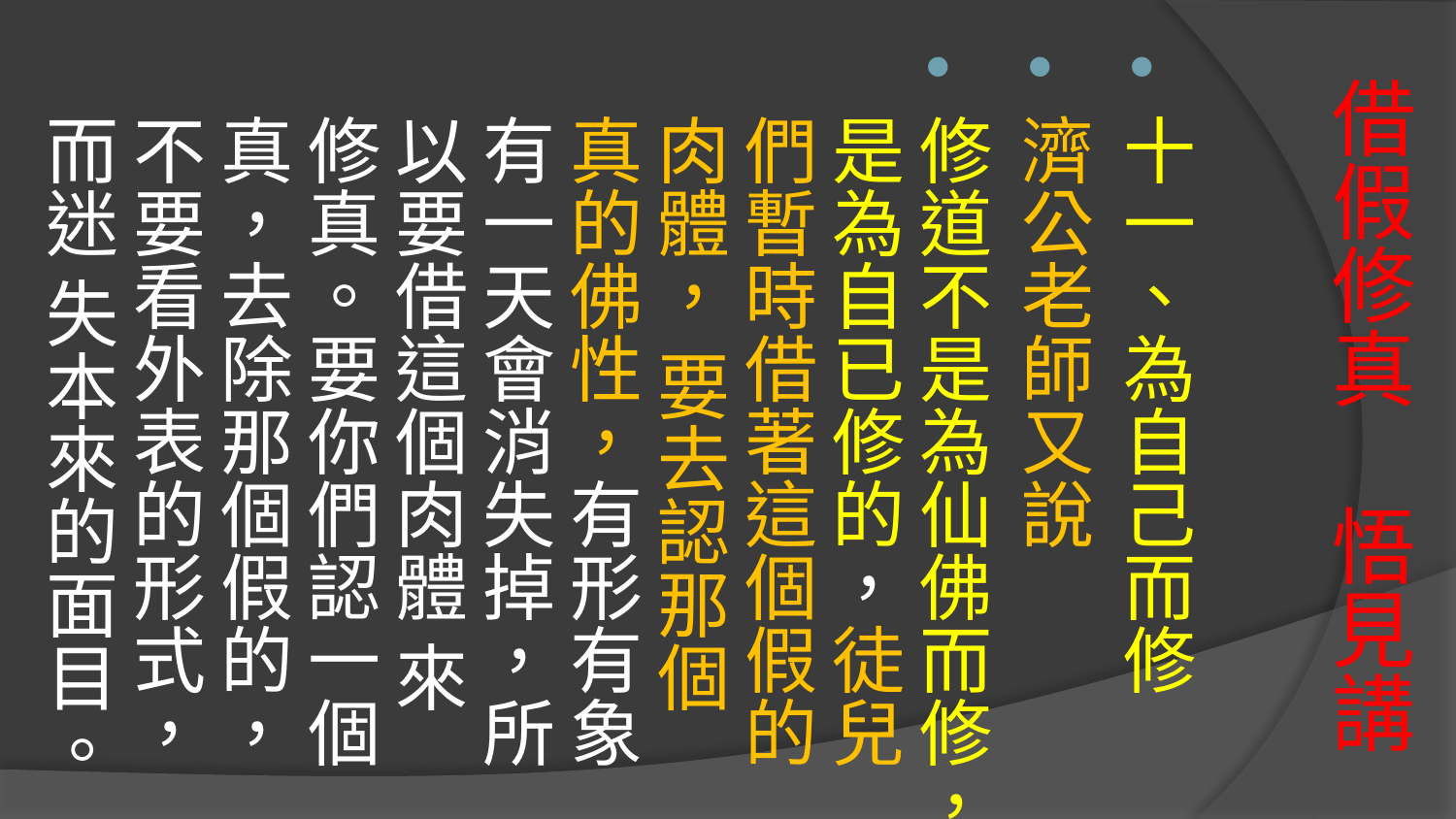

十一、為自己而修
濟公老師又說
修道不是為仙佛而修，是為自已修的，徒兒們暫時借著這個假的肉體， 要去認那個真的佛性，有形有象有一天會消失掉，所以要借這個肉體 來修真。要你們認一個真，去除那個假的，不要看外表的形式，而迷 失本來的面目。
# 借假修真     悟見講